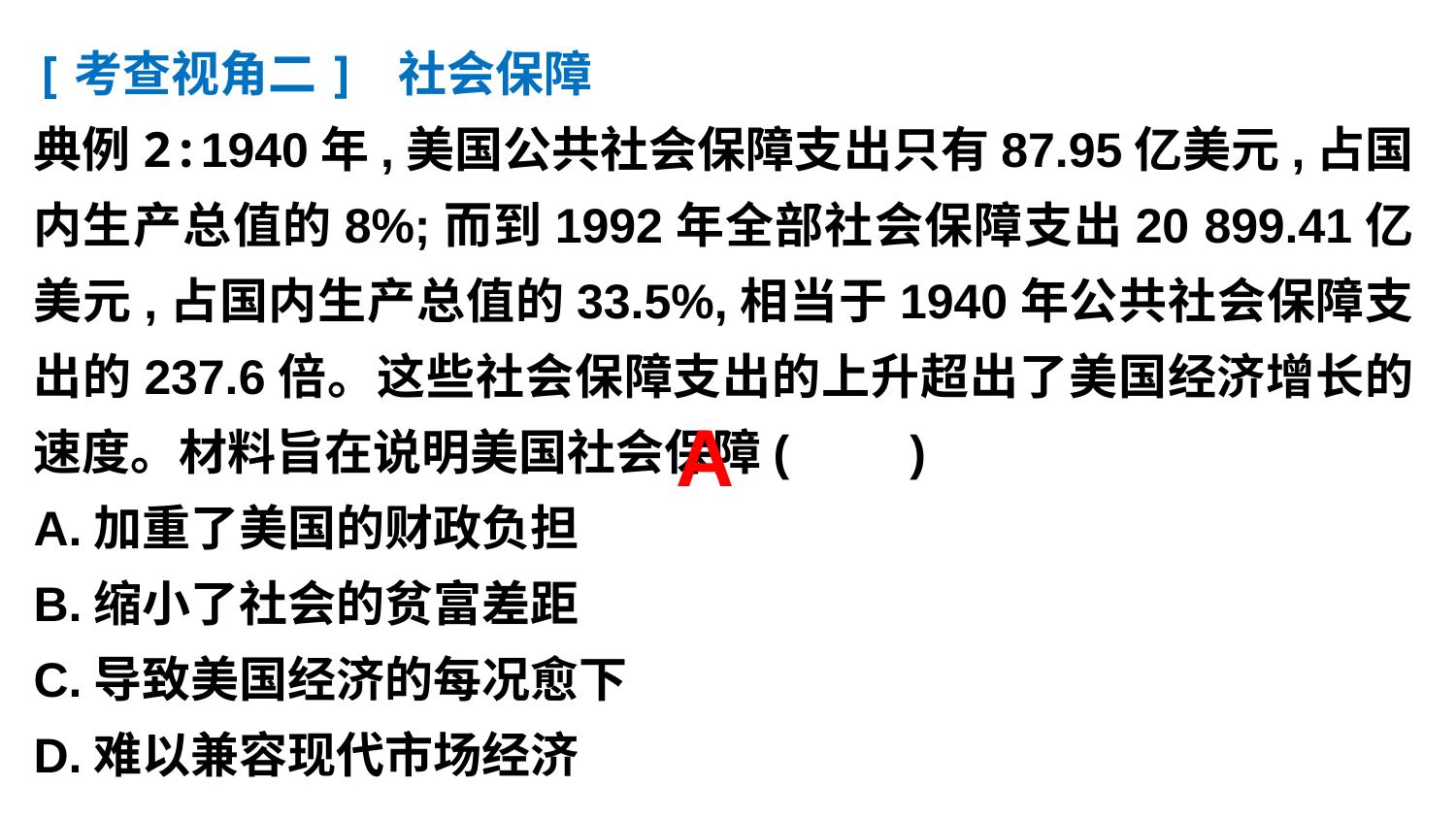

[考查视角二] 社会保障
典例2:1940年,美国公共社会保障支出只有87.95亿美元,占国内生产总值的8%;而到1992年全部社会保障支出20 899.41亿美元,占国内生产总值的33.5%,相当于1940年公共社会保障支出的237.6倍。这些社会保障支出的上升超出了美国经济增长的速度。材料旨在说明美国社会保障(　　)
A.加重了美国的财政负担
B.缩小了社会的贫富差距
C.导致美国经济的每况愈下
D.难以兼容现代市场经济
A